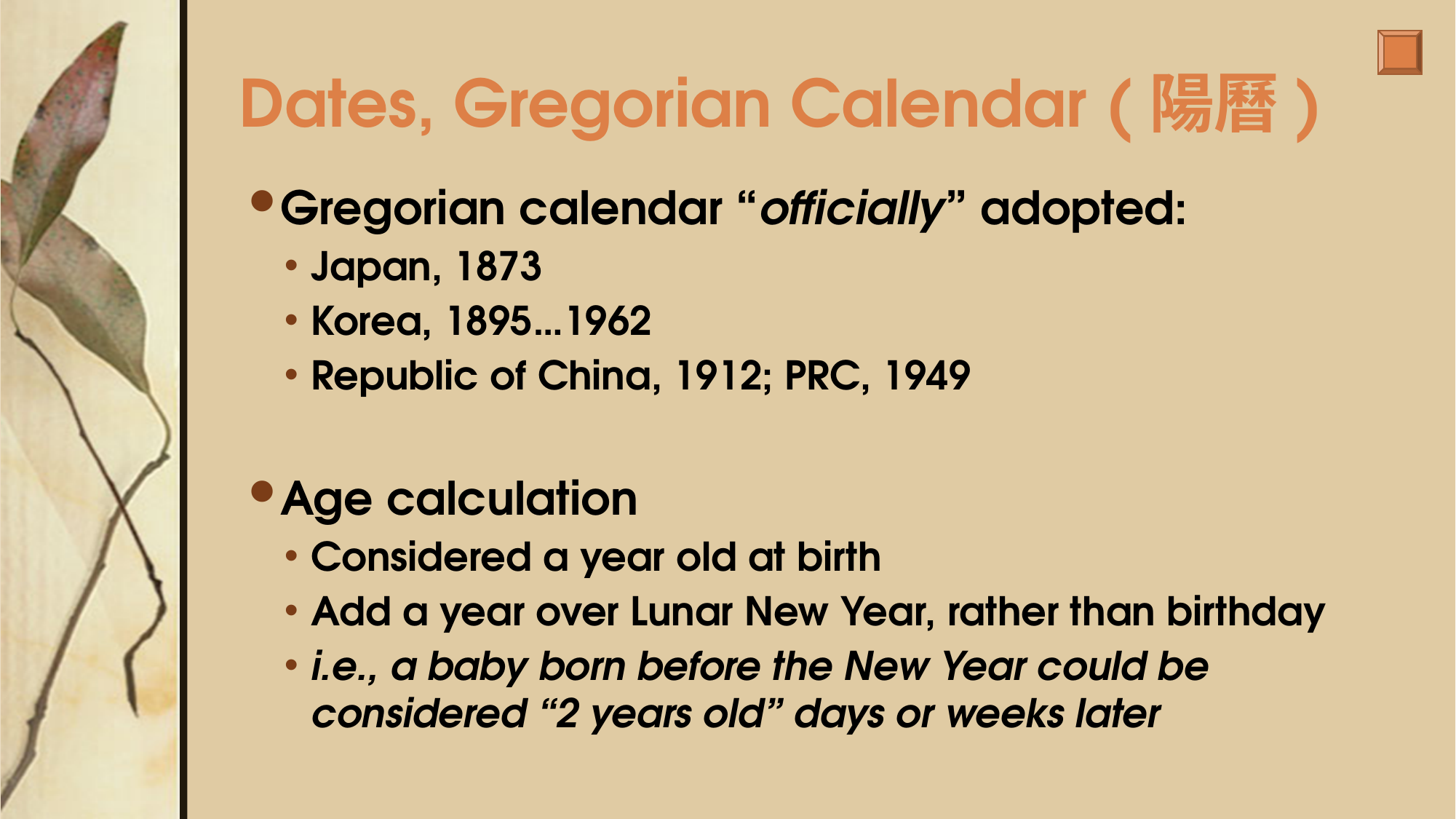

# Dates, Gregorian Calendar (陽曆)
Gregorian calendar “officially” adopted:
Japan, 1873
Korea, 1895…1962
Republic of China, 1912; PRC, 1949

Age calculation
Considered a year old at birth
Add a year over Lunar New Year, rather than birthday
i.e., a baby born before the New Year could be considered “2 years old” days or weeks later